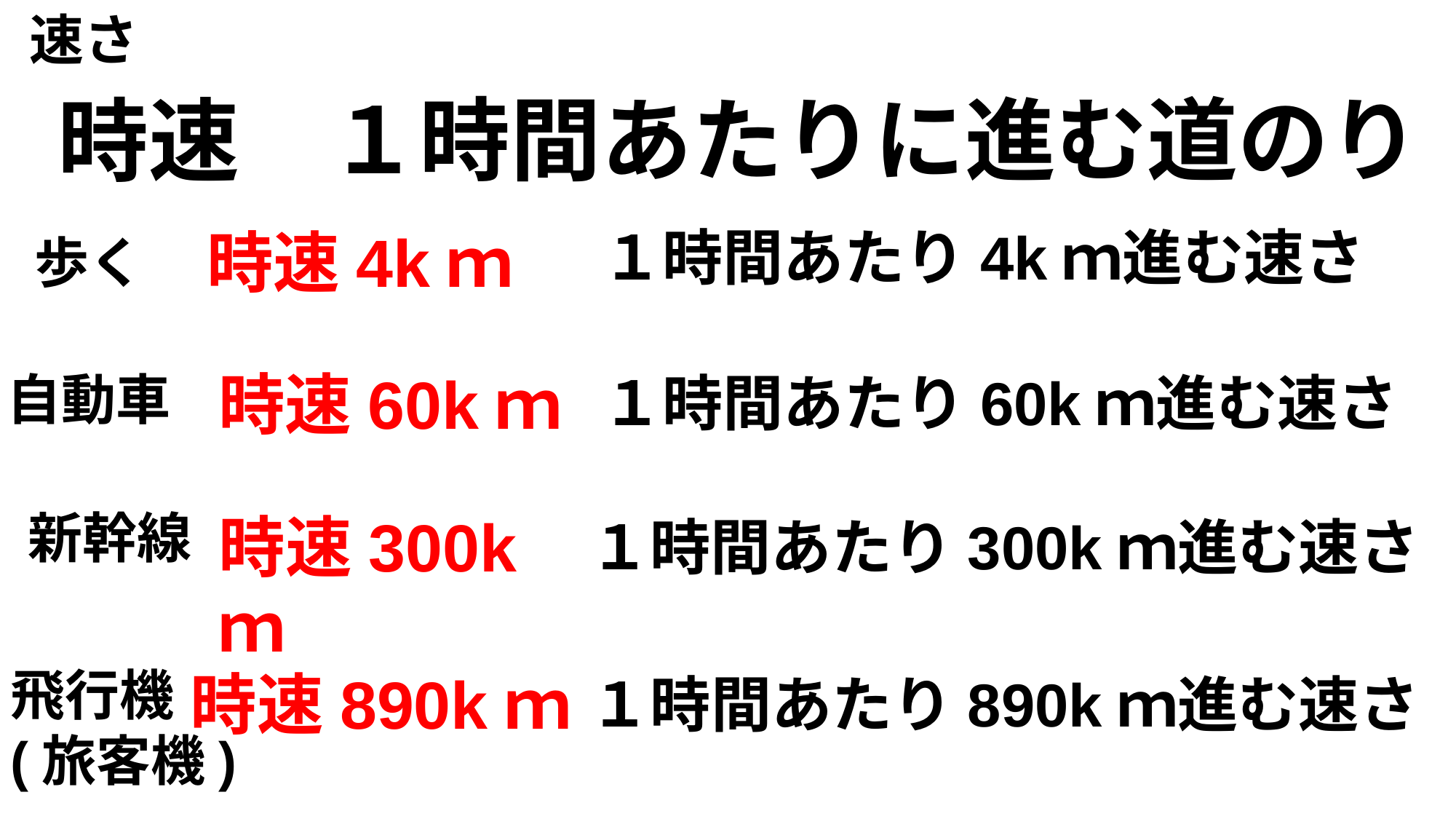

速さ
１時間あたりに進む道のり
時速
１時間あたり4kｍ進む速さ
時速4kｍ
歩く
時速60kｍ
自動車
１時間あたり60kｍ進む速さ
新幹線
時速300kｍ
１時間あたり300kｍ進む速さ
飛行機
(旅客機)
時速890kｍ
１時間あたり890kｍ進む速さ